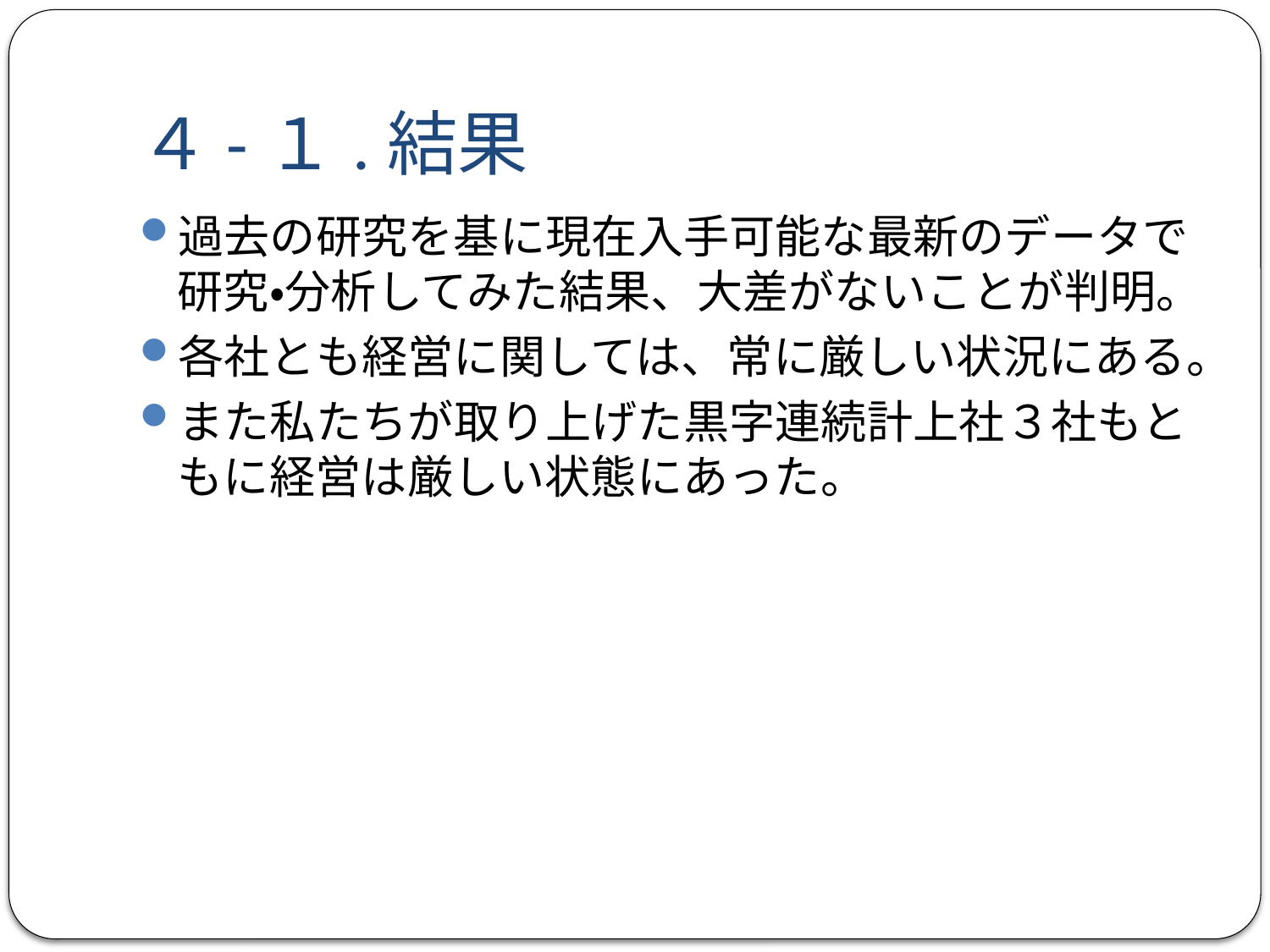

# ４-１.結果
過去の研究を基に現在入手可能な最新のデータで研究・分析してみた結果、大差がないことが判明。
各社とも経営に関しては、常に厳しい状況にある。
また私たちが取り上げた黒字連続計上社３社もともに経営は厳しい状態にあった。